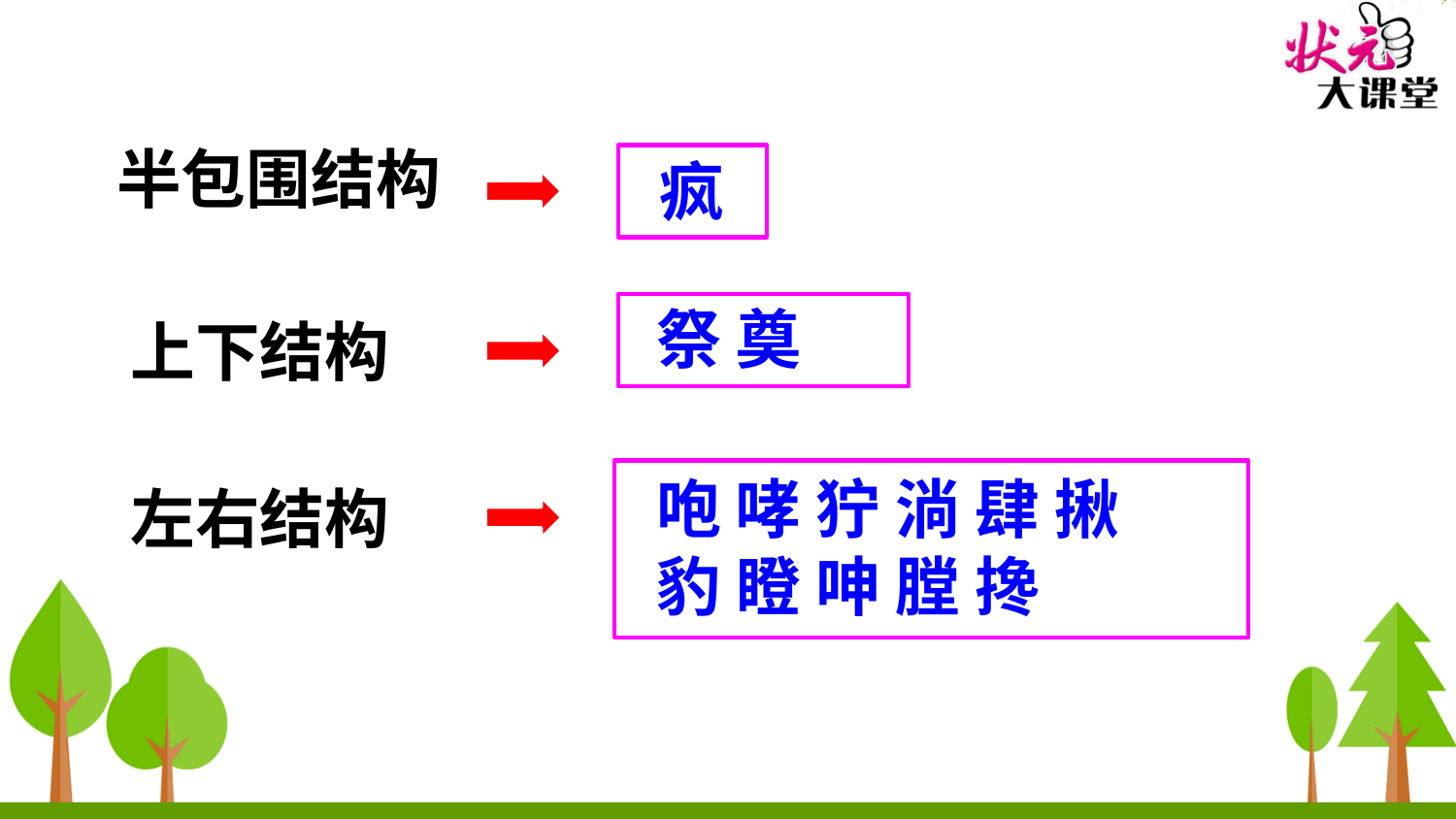

半包围结构
疯

状元成才路
状元成才路
状元成才路
状元成才路
状元成才路
状元成才路
状元成才路
状元成才路
状元成才路
状元成才路
状元成才路
状元成才路
状元成才路
状元成才路
状元成才路
状元成才路
状元成才路
状元成才路
状元成才路
状元成才路
状元成才路
状元成才路
状元成才路
状元成才路
祭 奠

状元成才路
上下结构
状元成才路
状元成才路
状元成才路
状元成才路
状元成才路
状元成才路
状元成才路
状元成才路
状元成才路

状元成才路
状元成才路
状元成才路
状元成才路
状元成才路
状元成才路
状元成才路
状元成才路
状元成才路
状元成才路
状元成才路
状元成才路
状元成才路
状元成才路
状元成才路
状元成才路
状元成才路
状元成才路
状元成才路
状元成才路
状元成才路
状元成才路
状元成才路
状元成才路
状元成才路
状元成才路
状元成才路
状元成才路

状元成才路
咆 哮 狞 淌 肆 揪
豹 瞪 呻 膛 搀
状元成才路
状元成才路
状元成才路
左右结构
状元成才路
状元成才路

状元成才路
状元成才路
状元成才路
状元成才路
状元成才路
状元成才路
状元成才路
状元成才路
状元成才路
状元成才路
状元成才路
状元成才路
状元成才路
状元成才路
状元成才路
状元成才路
状元成才路
状元成才路
状元成才路
状元成才路
状元成才路
状元成才路
状元成才路
状元成才路
状元成才路
状元成才路
状元成才路
状元成才路
状元成才路
状元成才路
状元成才路
状元成才路